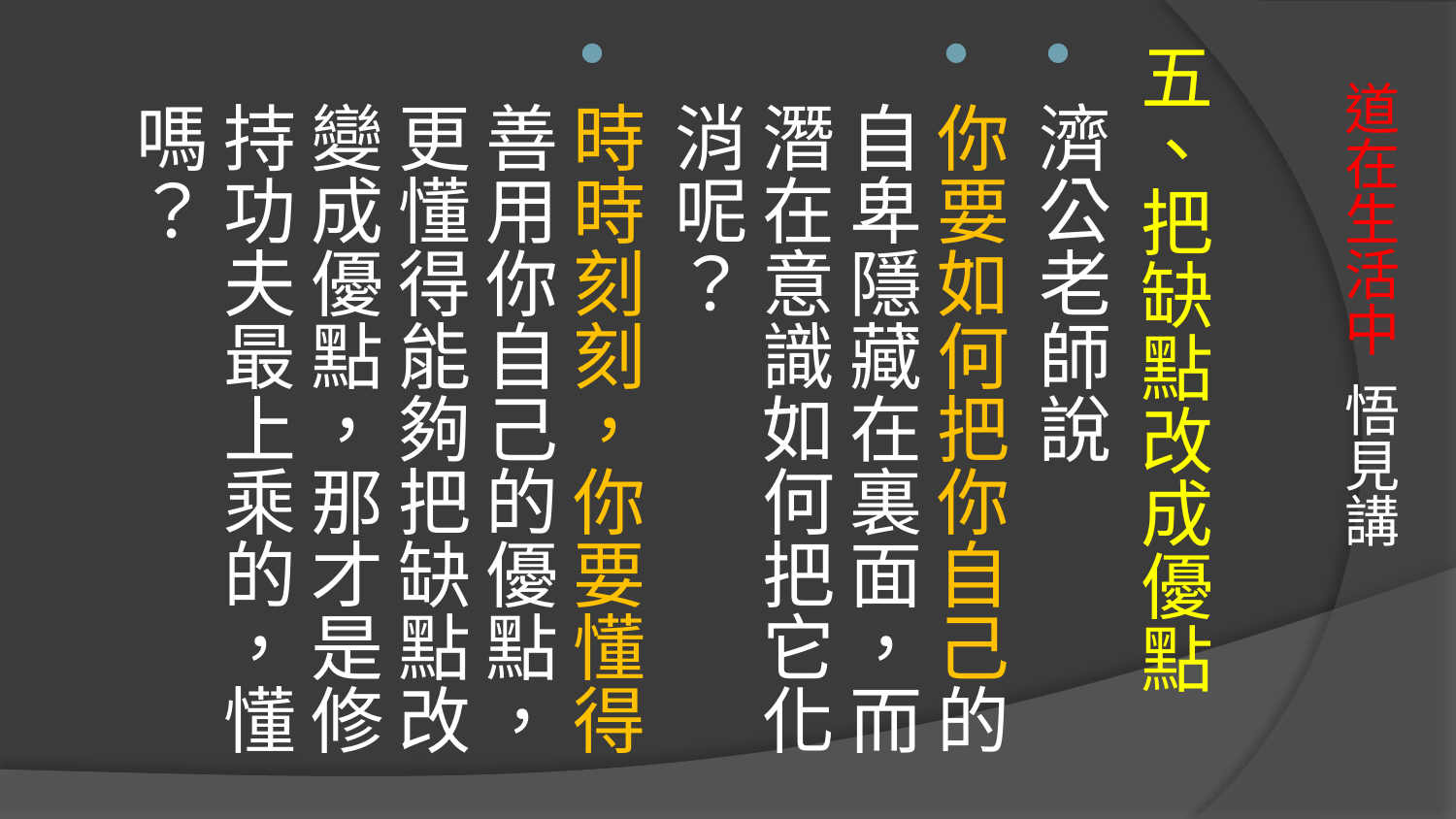

五、把缺點改成優點
濟公老師說
你要如何把你自己的自卑隱藏在裏面，而潛在意識如何把它化消呢？
時時刻刻，你要懂得善用你自己的優點，更懂得能夠把缺點改變成優點，那才是修持功夫最上乘的，懂嗎？

# 道在生活中  悟見講